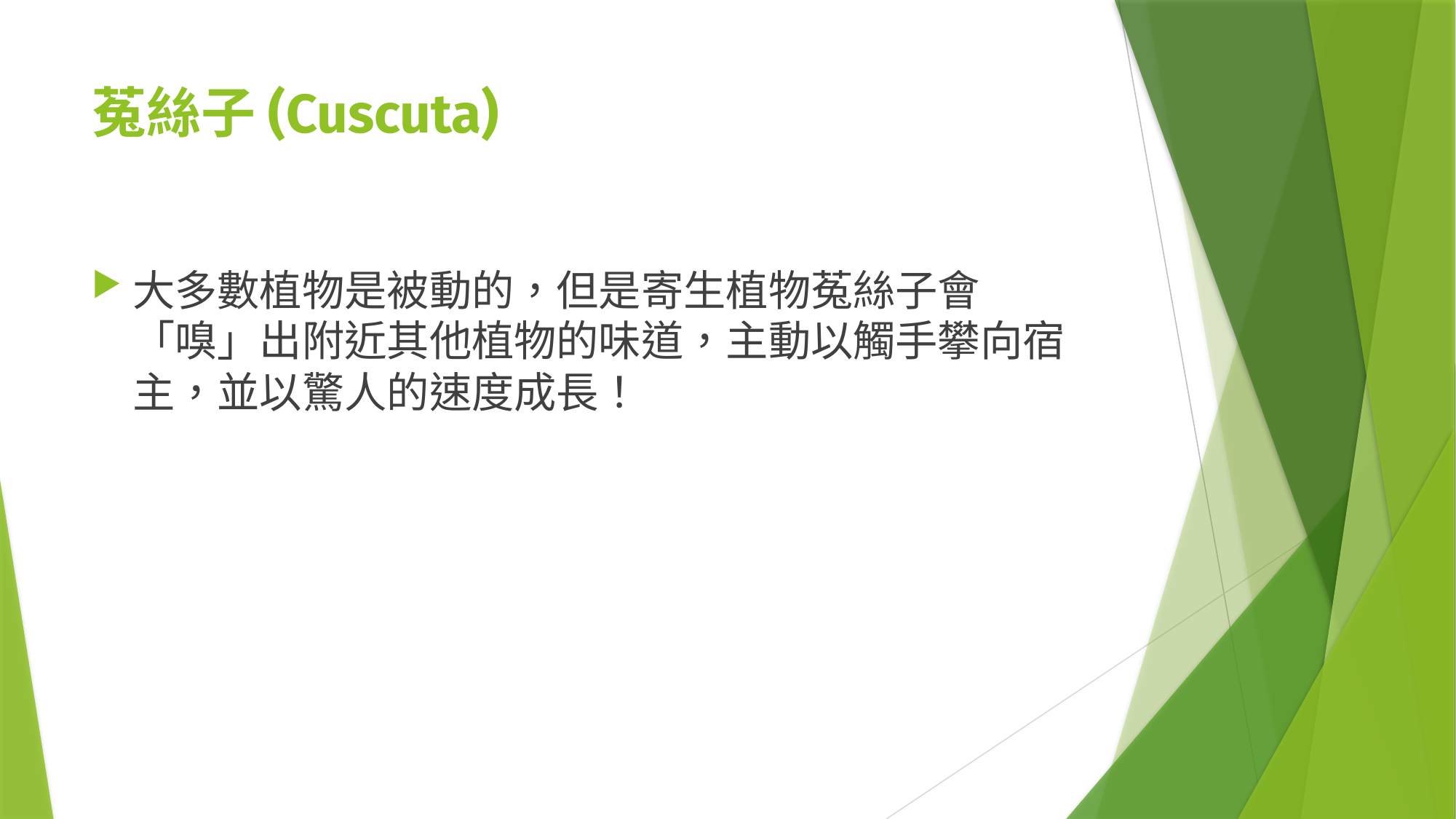

# 菟絲子(Cuscuta)
大多數植物是被動的，但是寄生植物菟絲子會「嗅」出附近其他植物的味道，主動以觸手攀向宿主，並以驚人的速度成長！